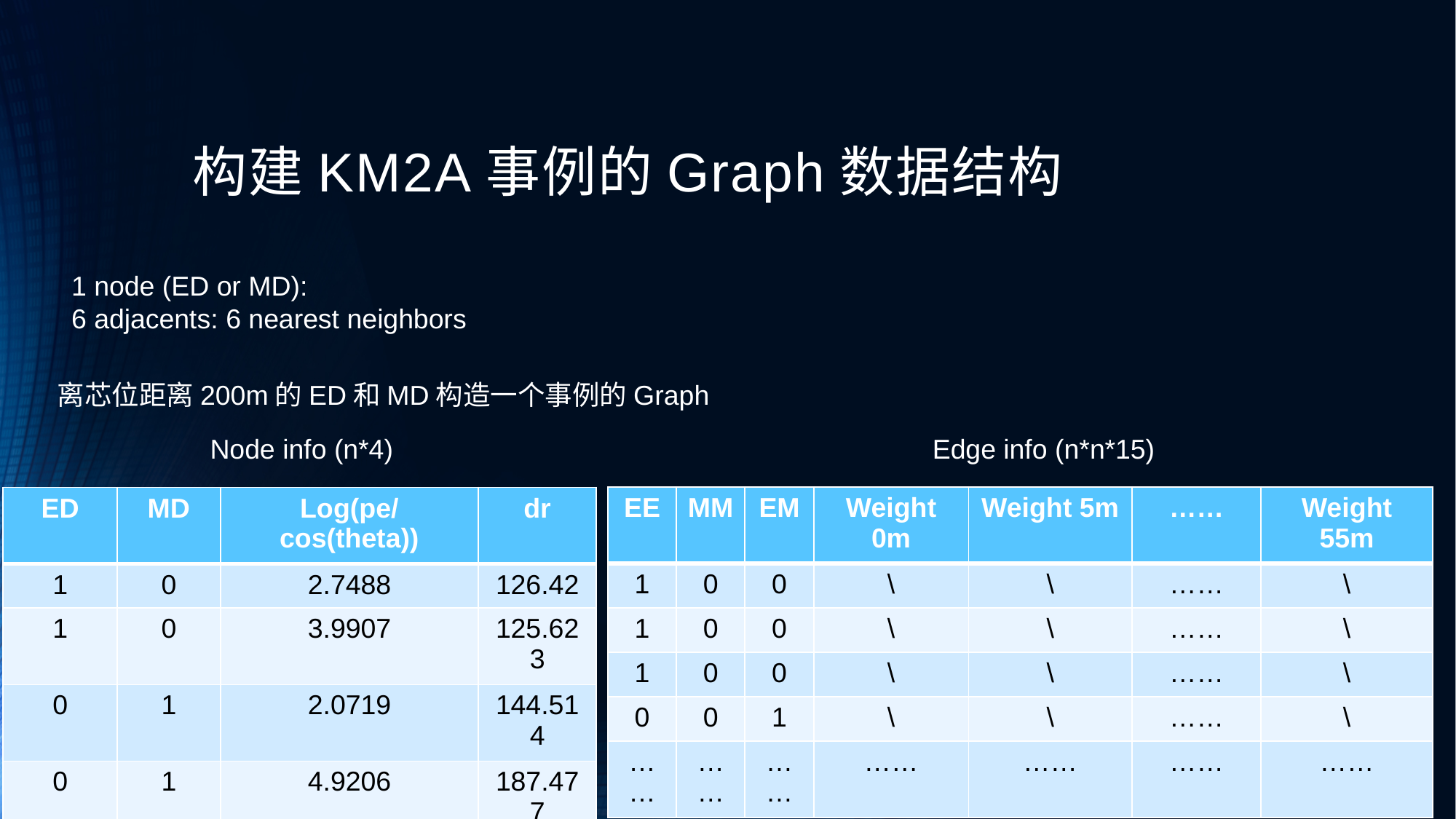

# 构建KM2A事例的Graph数据结构
1 node (ED or MD):
6 adjacents: 6 nearest neighbors
离芯位距离200m的ED和MD构造一个事例的Graph
Node info (n*4)
Edge info (n*n*15)
| EE | MM | EM | Weight 0m | Weight 5m | …… | Weight 55m |
| --- | --- | --- | --- | --- | --- | --- |
| 1 | 0 | 0 | \ | \ | …… | \ |
| 1 | 0 | 0 | \ | \ | …… | \ |
| 1 | 0 | 0 | \ | \ | …… | \ |
| 0 | 0 | 1 | \ | \ | …… | \ |
| …… | …… | …… | …… | …… | …… | …… |
| ED | MD | Log(pe/cos(theta)) | dr |
| --- | --- | --- | --- |
| 1 | 0 | 2.7488 | 126.42 |
| 1 | 0 | 3.9907 | 125.623 |
| 0 | 1 | 2.0719 | 144.514 |
| 0 | 1 | 4.9206 | 187.477 |
| …… | …… | …… | …… |